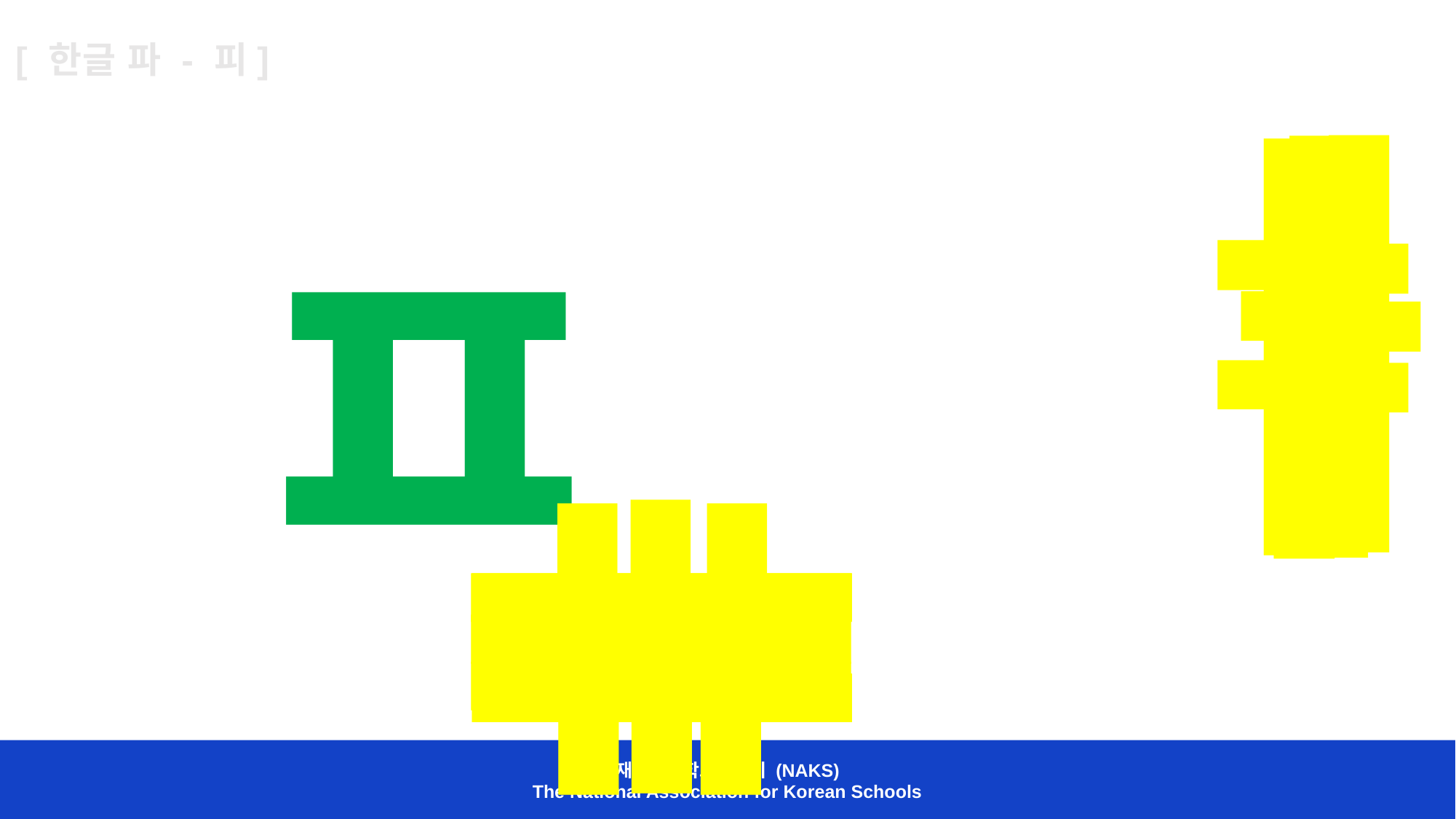

[ 한글 파 - 피]
ㅓ
ㅣ
ㅑ
ㅕ
ㅏ
ㅍ
ㅗ
ㅛ

ㅜ
ㅠ
ㅡ
재미한국학교협의회 (NAKS)
The National Association for Korean Schools